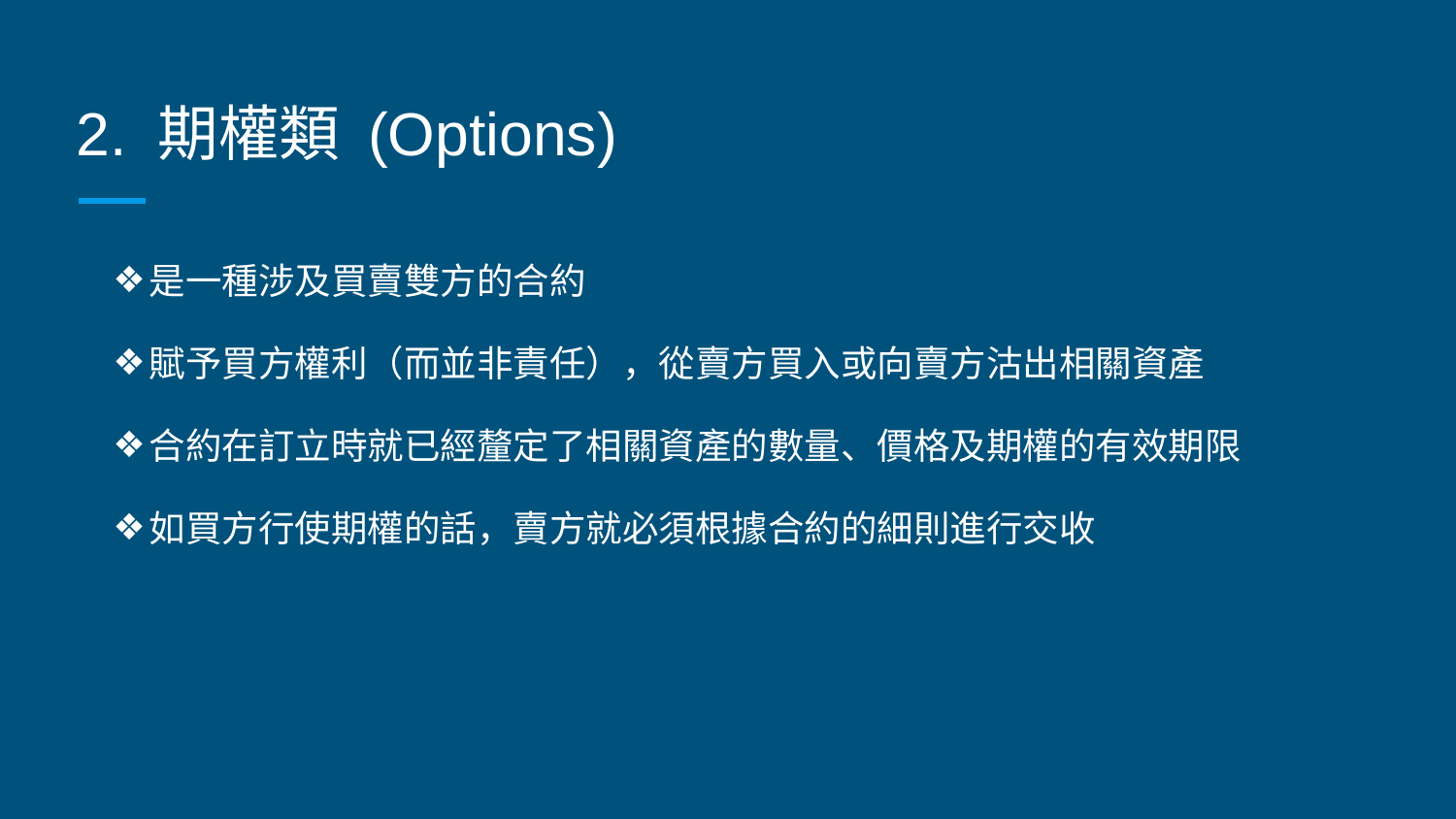

# 2. 期權類 (Options)
是一種涉及買賣雙方的合約
賦予買方權利（而並非責任），從賣方買入或向賣方沽出相關資產
合約在訂立時就已經釐定了相關資產的數量、價格及期權的有效期限
如買方行使期權的話，賣方就必須根據合約的細則進行交收